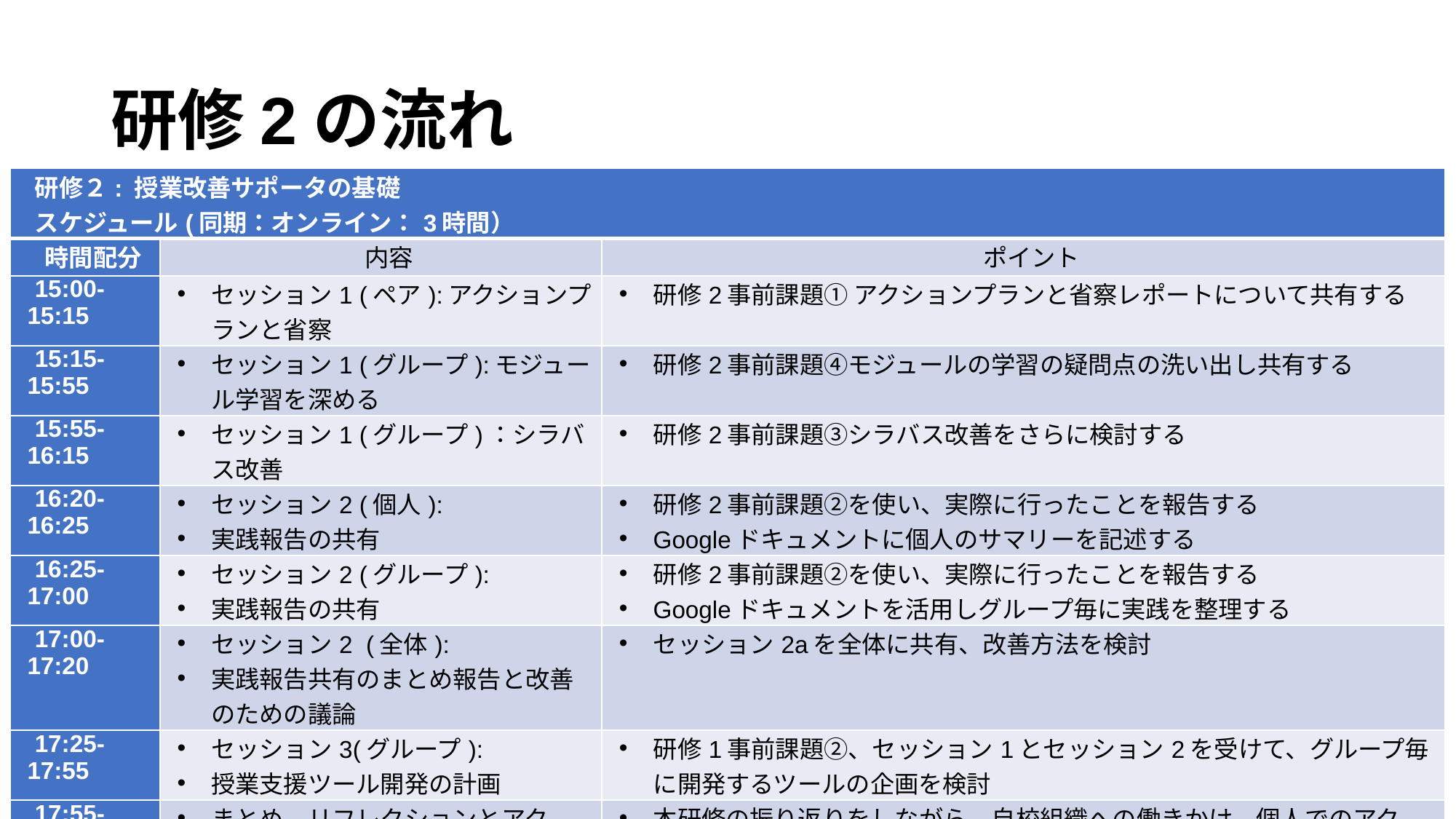

# 研修2の流れ
| 研修２: 授業改善サポータの基礎 スケジュール(同期：オンライン：3時間） |  |  |
| --- | --- | --- |
| 時間配分 | 内容 | ポイント |
| 15:00-15:15 | セッション1 (ペア):アクションプランと省察 | 研修2事前課題① アクションプランと省察レポートについて共有する |
| 15:15-15:55 | セッション1 (グループ):モジュール学習を深める | 研修2事前課題④モジュールの学習の疑問点の洗い出し共有する |
| 15:55-16:15 | セッション1 (グループ)：シラバス改善 | 研修2事前課題③シラバス改善をさらに検討する |
| 16:20-16:25 | セッション2 (個人): 実践報告の共有 | 研修2事前課題②を使い、実際に行ったことを報告する Googleドキュメントに個人のサマリーを記述する |
| 16:25-17:00 | セッション2 (グループ): 実践報告の共有 | 研修2事前課題②を使い、実際に行ったことを報告する Googleドキュメントを活用しグループ毎に実践を整理する |
| 17:00-17:20 | セッション2 (全体): 実践報告共有のまとめ報告と改善のための議論 | セッション2aを全体に共有、改善方法を検討 |
| 17:25-17:55 | セッション3(グループ): 授業支援ツール開発の計画 | 研修1事前課題②、セッション1とセッション2を受けて、グループ毎に開発するツールの企画を検討 |
| 17:55-18:00 | まとめ、リフレクションとアクションプランの構想 | 本研修の振り返りをしながら、自校組織への働きかけ、個人でのアクションを、(1)授業コンサルティング普及への施策、(2)授業改善サポータ業務、(3)自身の知識・スキル開発の３項から、計画を立てる |